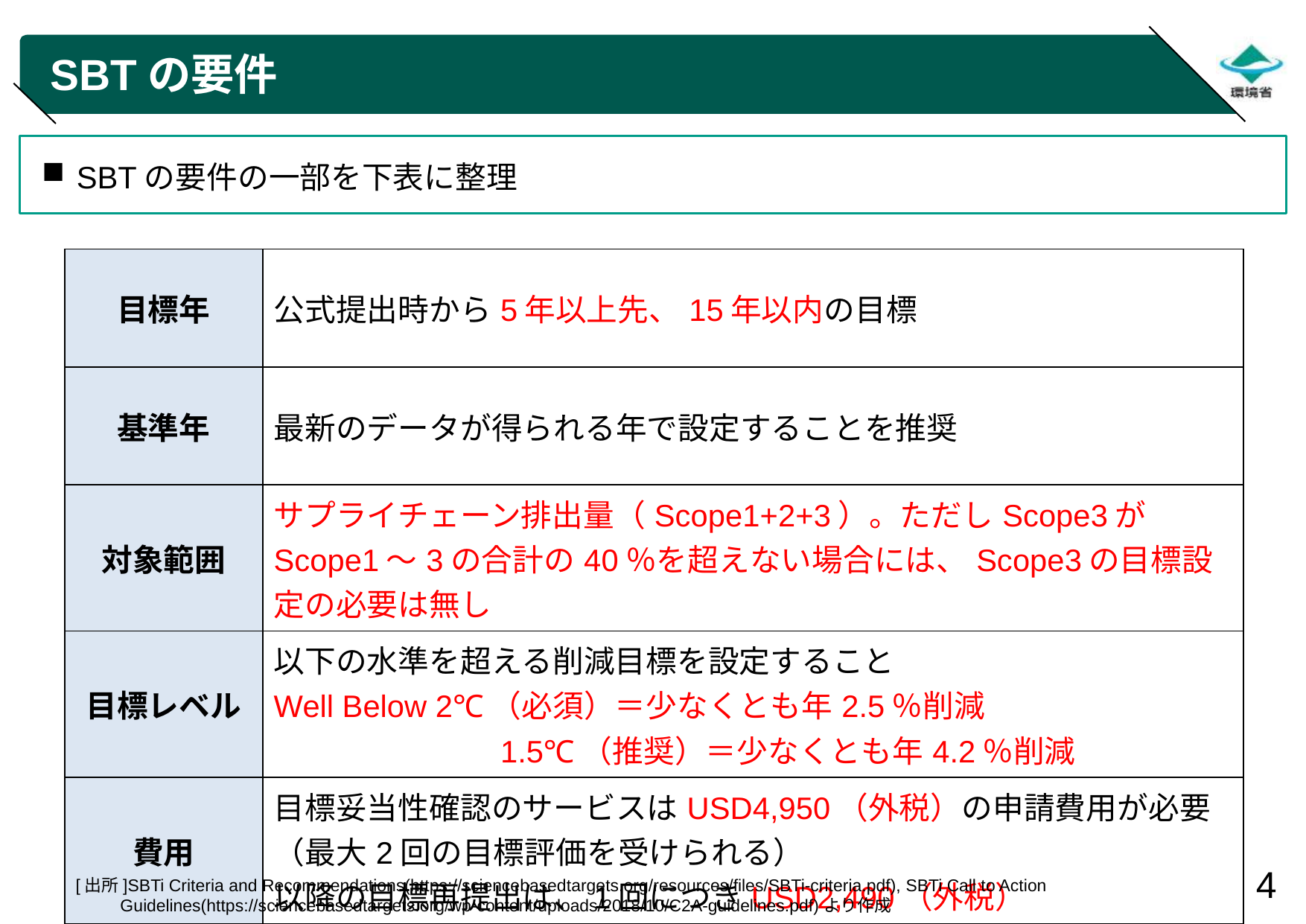

# SBTの要件
SBTの要件の一部を下表に整理
| 目標年 | 公式提出時から5年以上先、15年以内の目標 |
| --- | --- |
| 基準年 | 最新のデータが得られる年で設定することを推奨 |
| 対象範囲 | サプライチェーン排出量（Scope1+2+3）。ただしScope3がScope1～3の合計の40％を超えない場合には、Scope3の目標設定の必要は無し |
| 目標レベル | 以下の水準を超える削減目標を設定すること Well Below 2℃（必須）＝少なくとも年2.5％削減 　　　　　　　1.5℃（推奨）＝少なくとも年4.2％削減 |
| 費用 | 目標妥当性確認のサービスはUSD4,950（外税）の申請費用が必要（最大2回の目標評価を受けられる） 以降の目標再提出は、1回につきUSD2,490（外税） |
[出所]SBTi Criteria and Recommendations(https://sciencebasedtargets.org/resources/files/SBTi-criteria.pdf), SBTi Call to Action Guidelines(https://sciencebasedtargets.org/wp-content/uploads/2018/10/C2A-guidelines.pdf)より作成